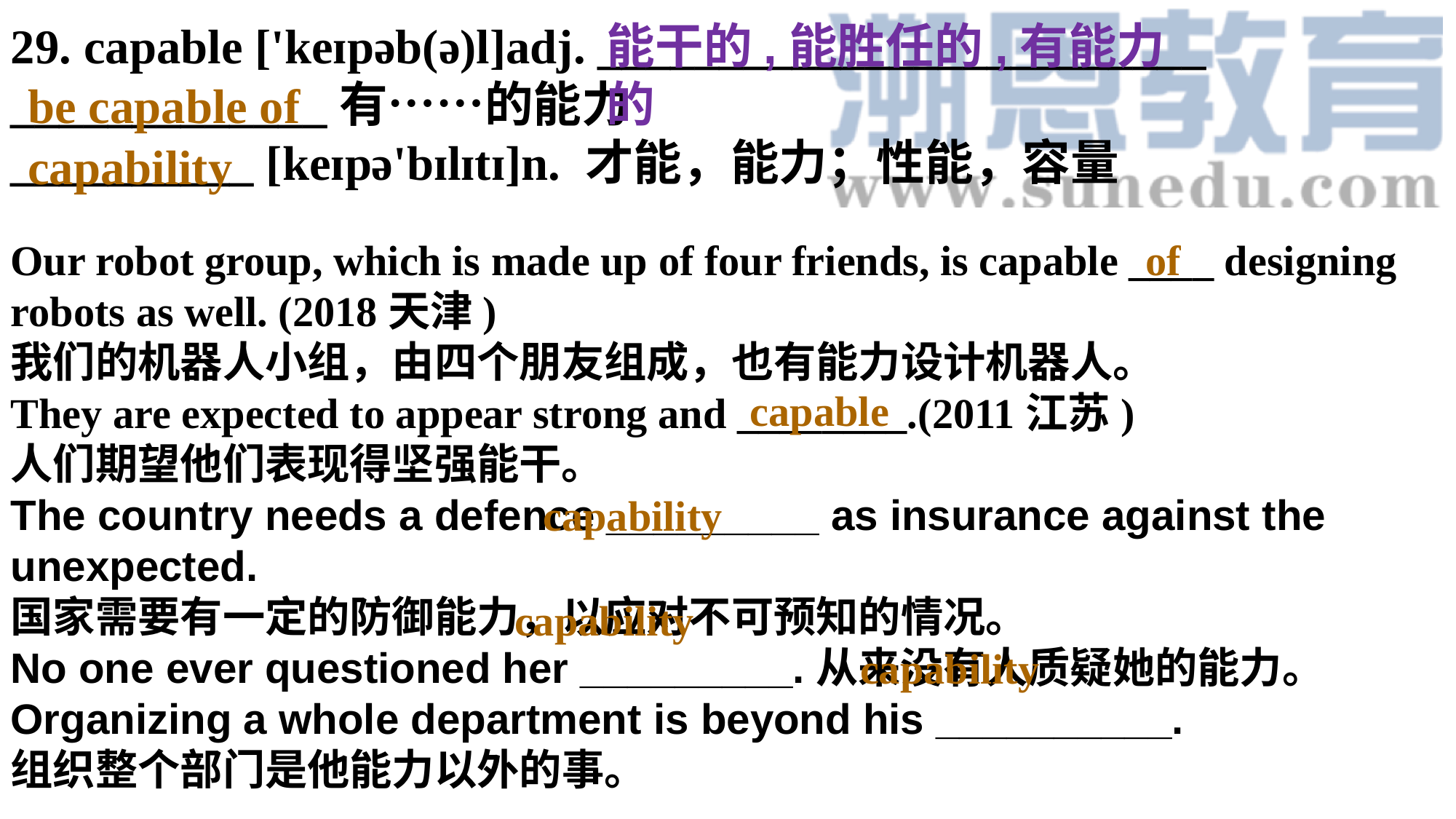

29. capable ['keɪpəb(ə)l]adj. _________________________
_____________有……的能力
__________ [keɪpə'bɪlɪtɪ]n. 才能，能力；性能，容量

Our robot group, which is made up of four friends, is capable ____ designing robots as well. (2018天津)
我们的机器人小组，由四个朋友组成，也有能力设计机器人。They are expected to appear strong and ________.(2011江苏)
人们期望他们表现得坚强能干。The country needs a defence _________ as insurance against the unexpected.国家需要有一定的防御能力，以应对不可预知的情况。No one ever questioned her _________.从来没有人质疑她的能力。Organizing a whole department is beyond his __________.
组织整个部门是他能力以外的事。
能干的,能胜任的,有能力的
be capable of
capability
of
capable
capability
capability
capability